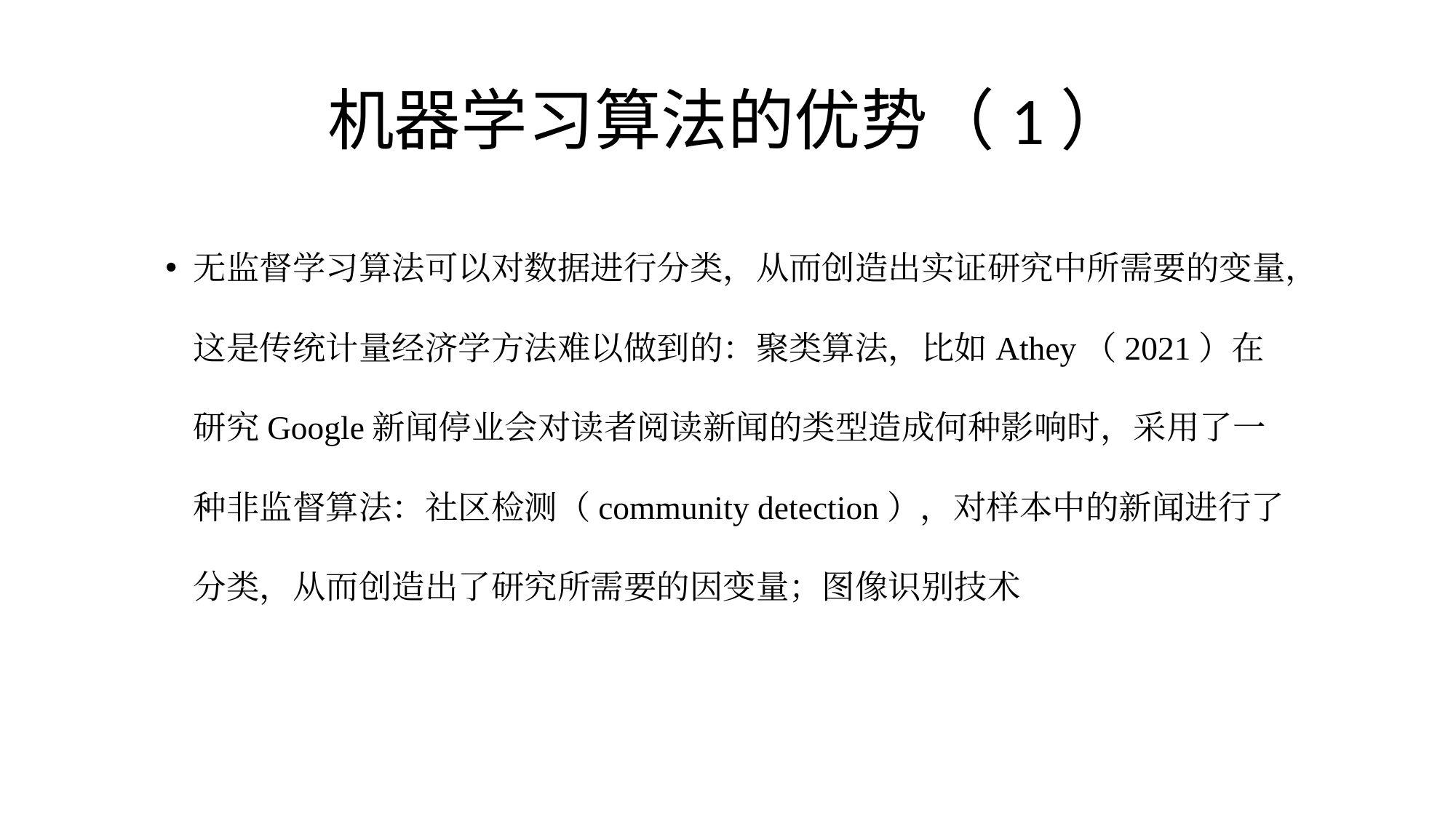

# 机器学习算法的优势（1）
无监督学习算法可以对数据进行分类，从而创造出实证研究中所需要的变量，这是传统计量经济学方法难以做到的：聚类算法，比如Athey（2021）在研究Google新闻停业会对读者阅读新闻的类型造成何种影响时，采用了一种非监督算法：社区检测（community detection），对样本中的新闻进行了分类，从而创造出了研究所需要的因变量；图像识别技术